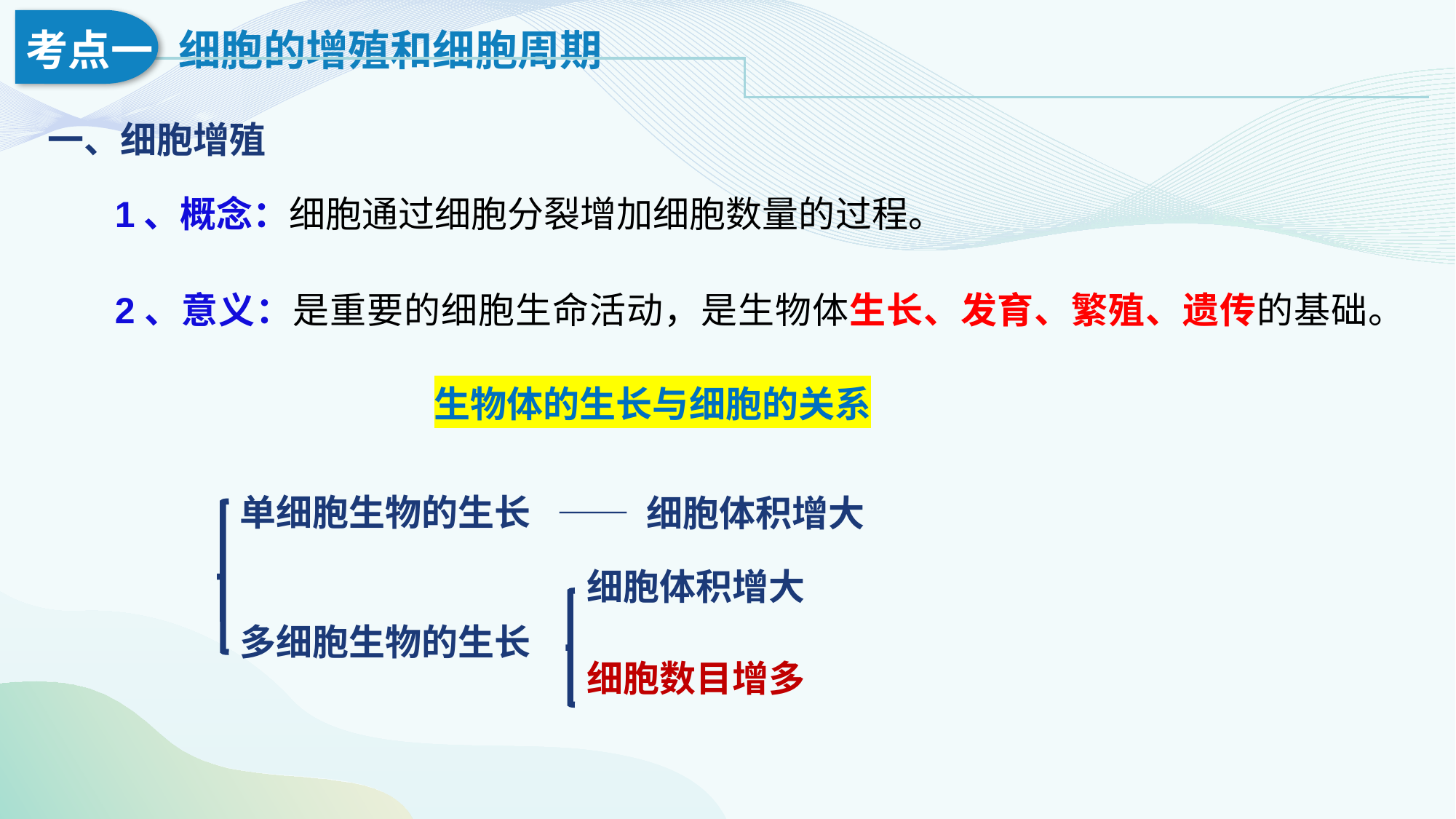

一、细胞增殖
1、概念：细胞通过细胞分裂增加细胞数量的过程。
2、意义：是重要的细胞生命活动，是生物体生长、发育、繁殖、遗传的基础。
生物体的生长与细胞的关系
单细胞生物的生长
—— 细胞体积增大

细胞体积增大

多细胞生物的生长
细胞数目增多